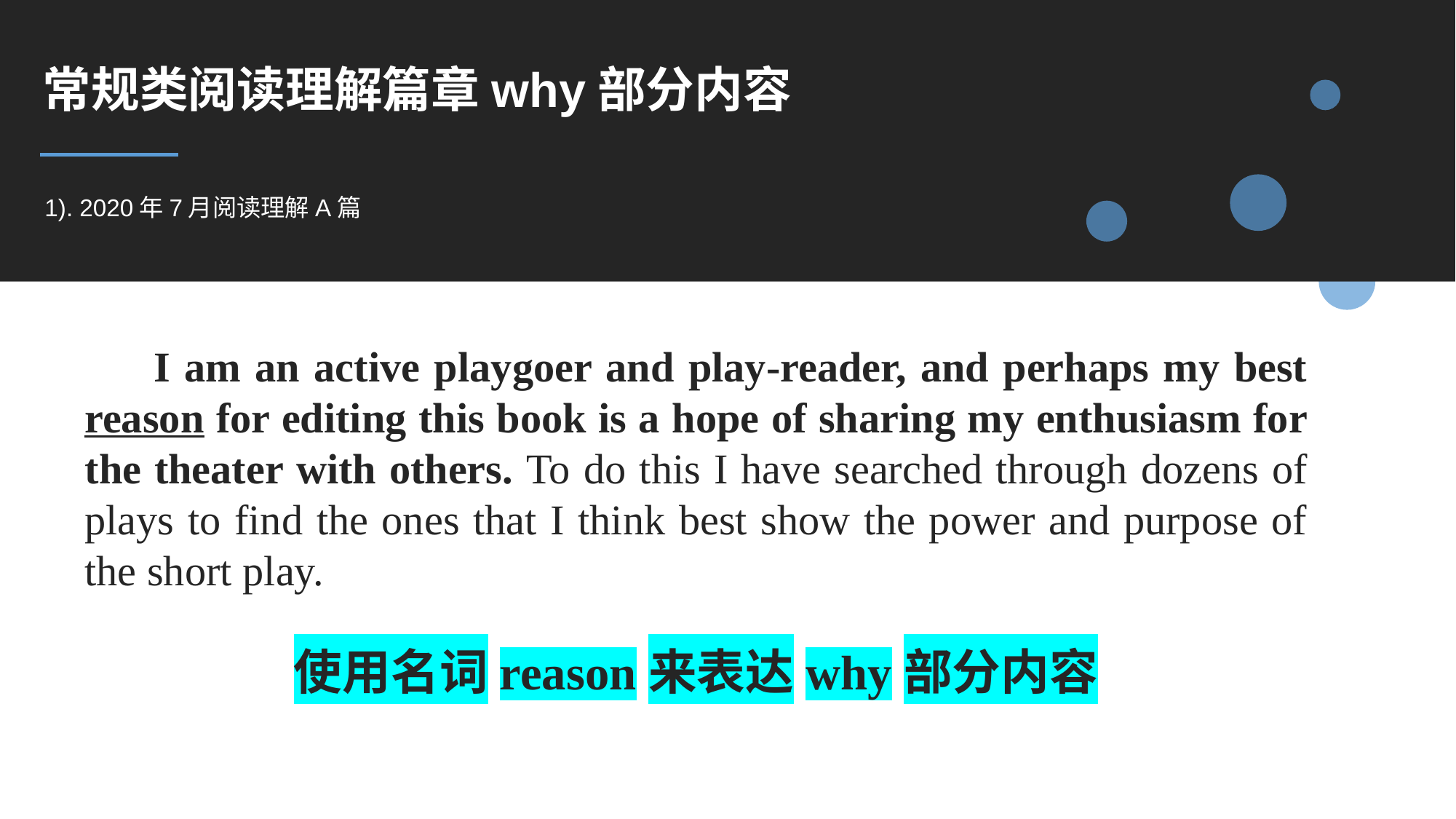

常规类阅读理解篇章why部分内容
1). 2020年7月阅读理解A篇

 I am an active playgoer and play-reader, and perhaps my best reason for editing this book is a hope of sharing my enthusiasm for the theater with others. To do this I have searched through dozens of plays to find the ones that I think best show the power and purpose of the short play.

使用名词reason来表达why部分内容